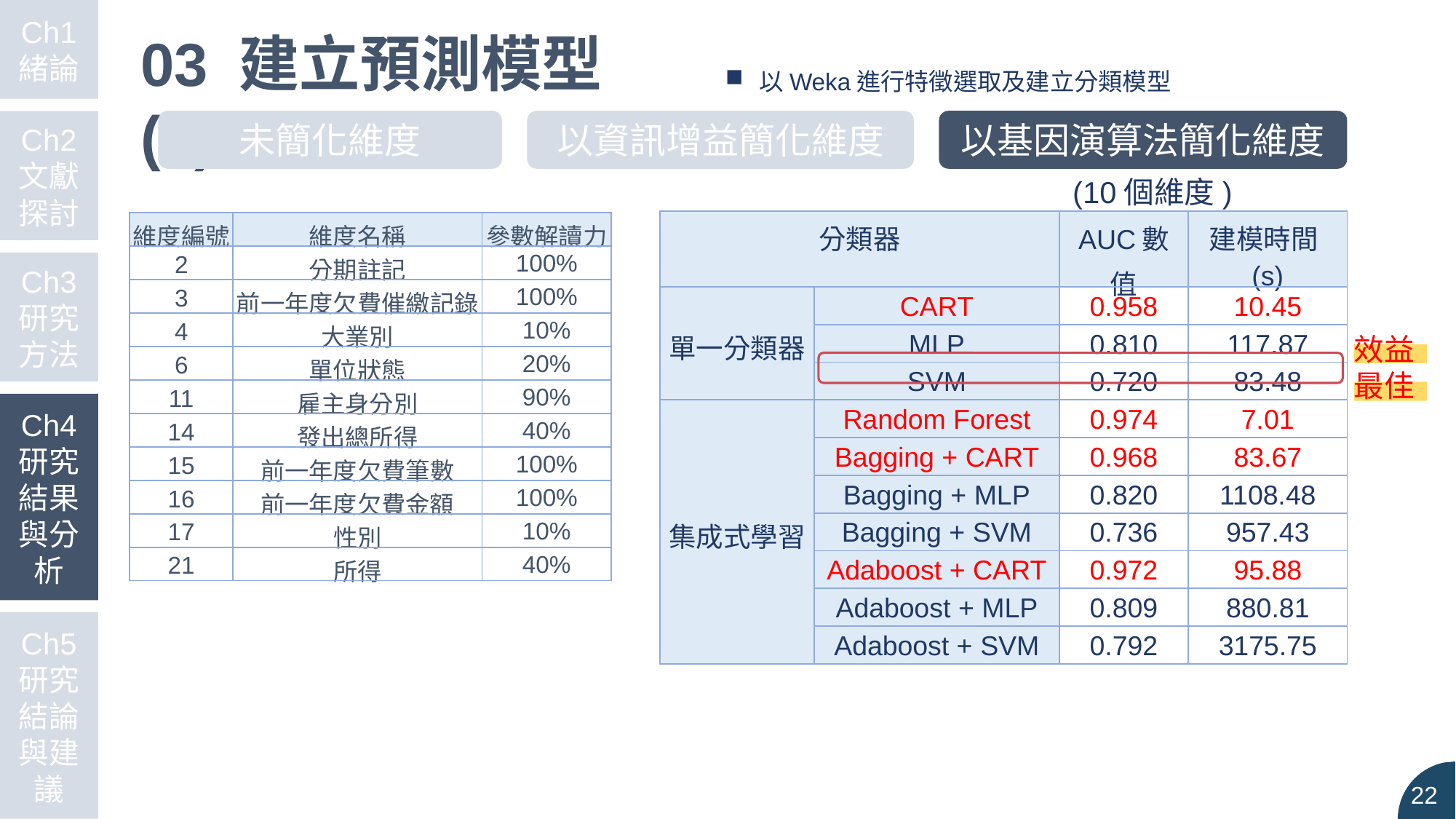

Ch1
緒論
03 建立預測模型(3)
以Weka進行特徵選取及建立分類模型
未簡化維度
以資訊增益簡化維度
以基因演算法簡化維度
Ch2
文獻探討
(10個維度)
| 分類器 |  | AUC數值 | 建模時間(s) |
| --- | --- | --- | --- |
| 單一分類器 | CART | 0.958 | 10.45 |
|  | MLP | 0.810 | 117.87 |
|  | SVM | 0.720 | 83.48 |
| 集成式學習 | Random Forest | 0.974 | 7.01 |
|  | Bagging + CART | 0.968 | 83.67 |
|  | Bagging + MLP | 0.820 | 1108.48 |
|  | Bagging + SVM | 0.736 | 957.43 |
|  | Adaboost + CART | 0.972 | 95.88 |
|  | Adaboost + MLP | 0.809 | 880.81 |
|  | Adaboost + SVM | 0.792 | 3175.75 |
| 維度編號 | 維度名稱 | 參數解讀力 |
| --- | --- | --- |
| 2 | 分期註記 | 100% |
| 3 | 前一年度欠費催繳記錄 | 100% |
| 4 | 大業別 | 10% |
| 6 | 單位狀態 | 20% |
| 11 | 雇主身分別 | 90% |
| 14 | 發出總所得 | 40% |
| 15 | 前一年度欠費筆數 | 100% |
| 16 | 前一年度欠費金額 | 100% |
| 17 | 性別 | 10% |
| 21 | 所得 | 40% |
Ch3
研究方法
效益
最佳

Ch4
研究結果與分析
Ch5
研究結論與建議
22